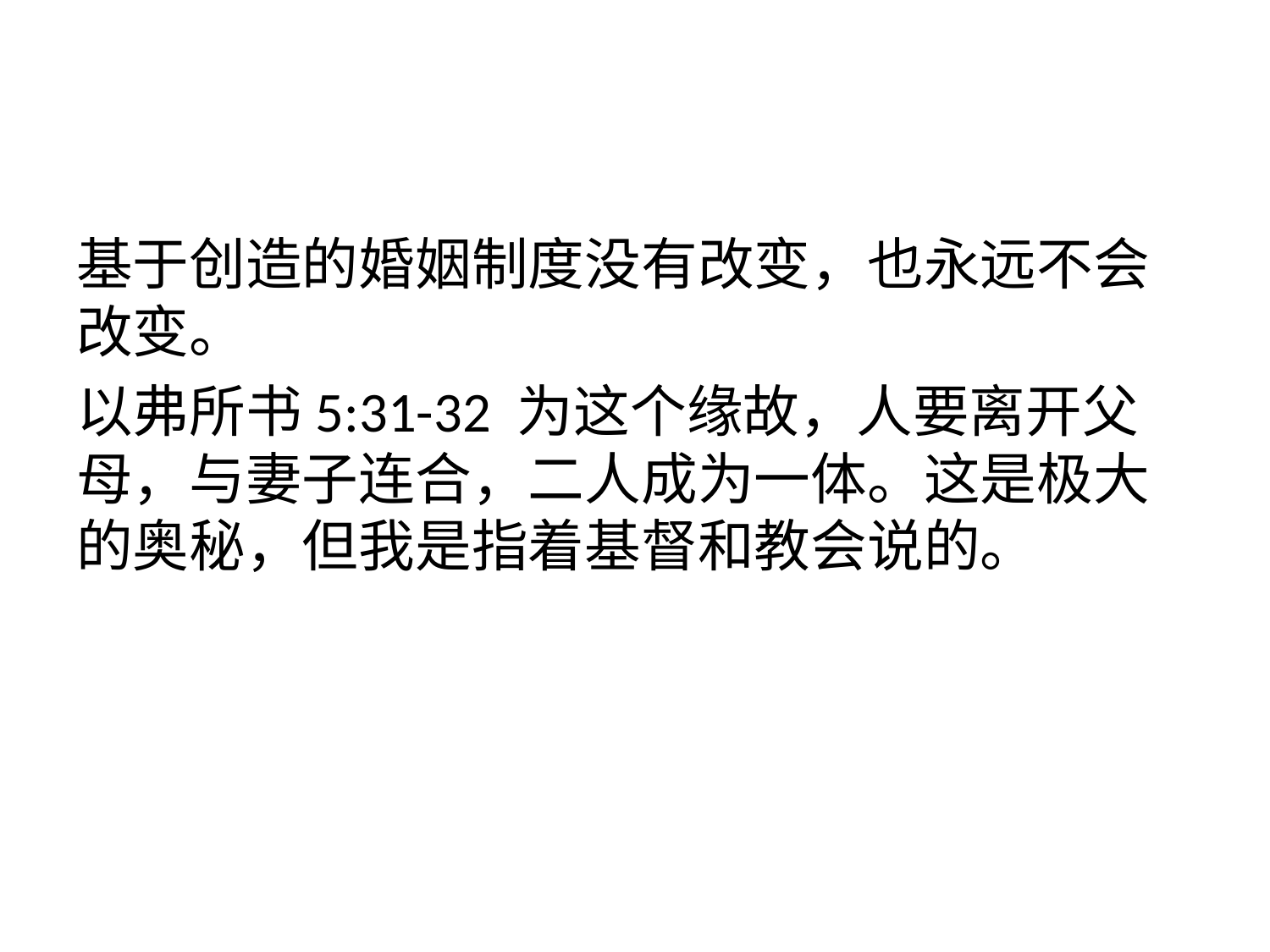

#
基于创造的婚姻制度没有改变，也永远不会改变。
以弗所书5:31-32 为这个缘故，人要离开父母，与妻子连合，二人成为一体。这是极大的奥秘，但我是指着基督和教会说的。